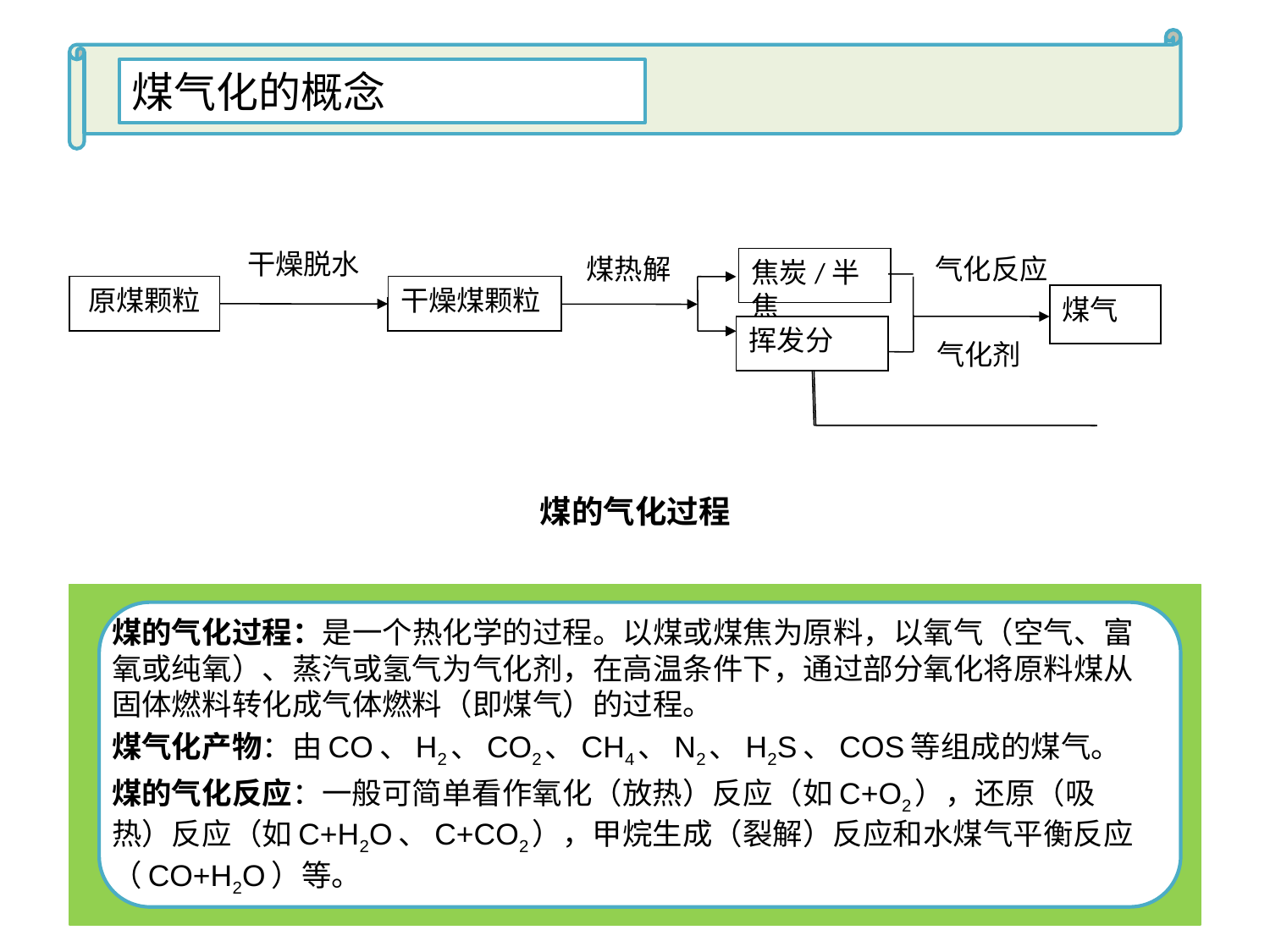

煤气化的概念

干燥脱水
煤热解
气化反应
焦炭/半焦

原煤颗粒
干燥煤颗粒

煤气

挥发分

气化剂

煤的气化过程

煤的气化过程：是一个热化学的过程。以煤或煤焦为原料，以氧气（空气、富氧或纯氧）、蒸汽或氢气为气化剂，在高温条件下，通过部分氧化将原料煤从固体燃料转化成气体燃料（即煤气）的过程。
煤气化产物：由CO、H2、CO2、CH4、N2、H2S、COS等组成的煤气。
煤的气化反应：一般可简单看作氧化（放热）反应（如C+O2），还原（吸热）反应（如C+H2O、C+CO2），甲烷生成（裂解）反应和水煤气平衡反应（CO+H2O）等。